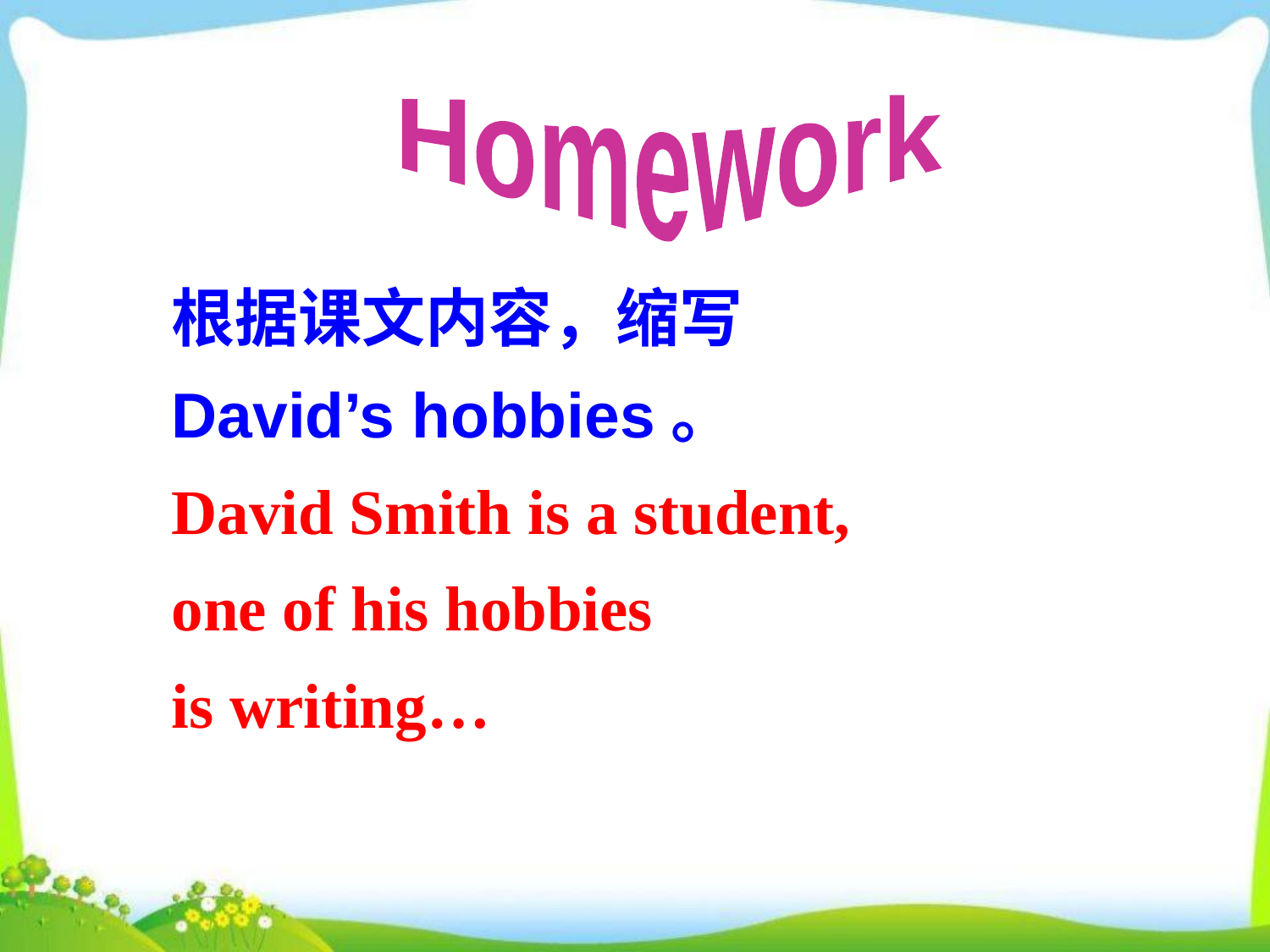

Homework
根据课文内容，缩写
David’s hobbies。
David Smith is a student,
one of his hobbies
is writing…